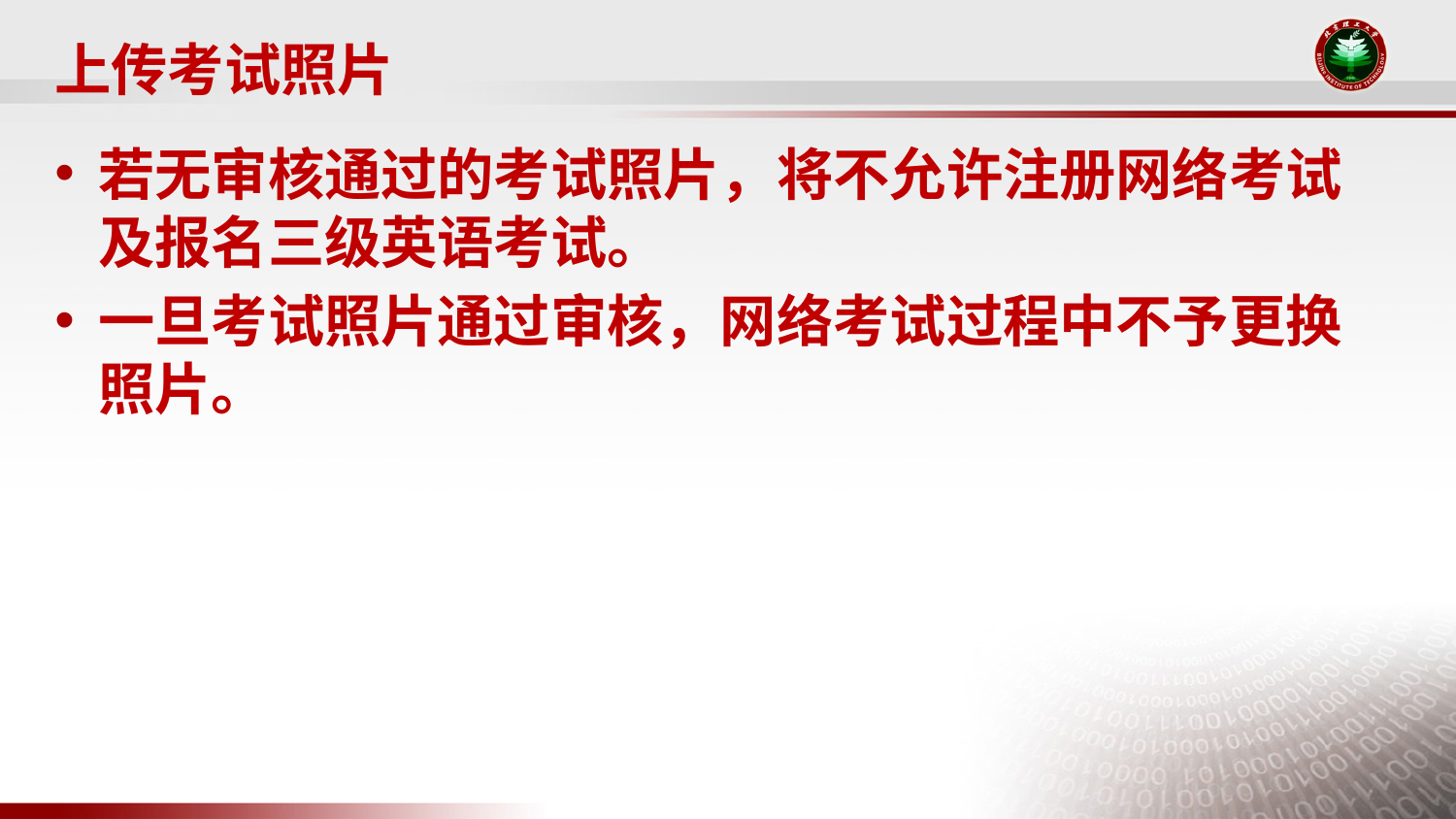

# 上传考试照片
若无审核通过的考试照片，将不允许注册网络考试及报名三级英语考试。
一旦考试照片通过审核，网络考试过程中不予更换照片。